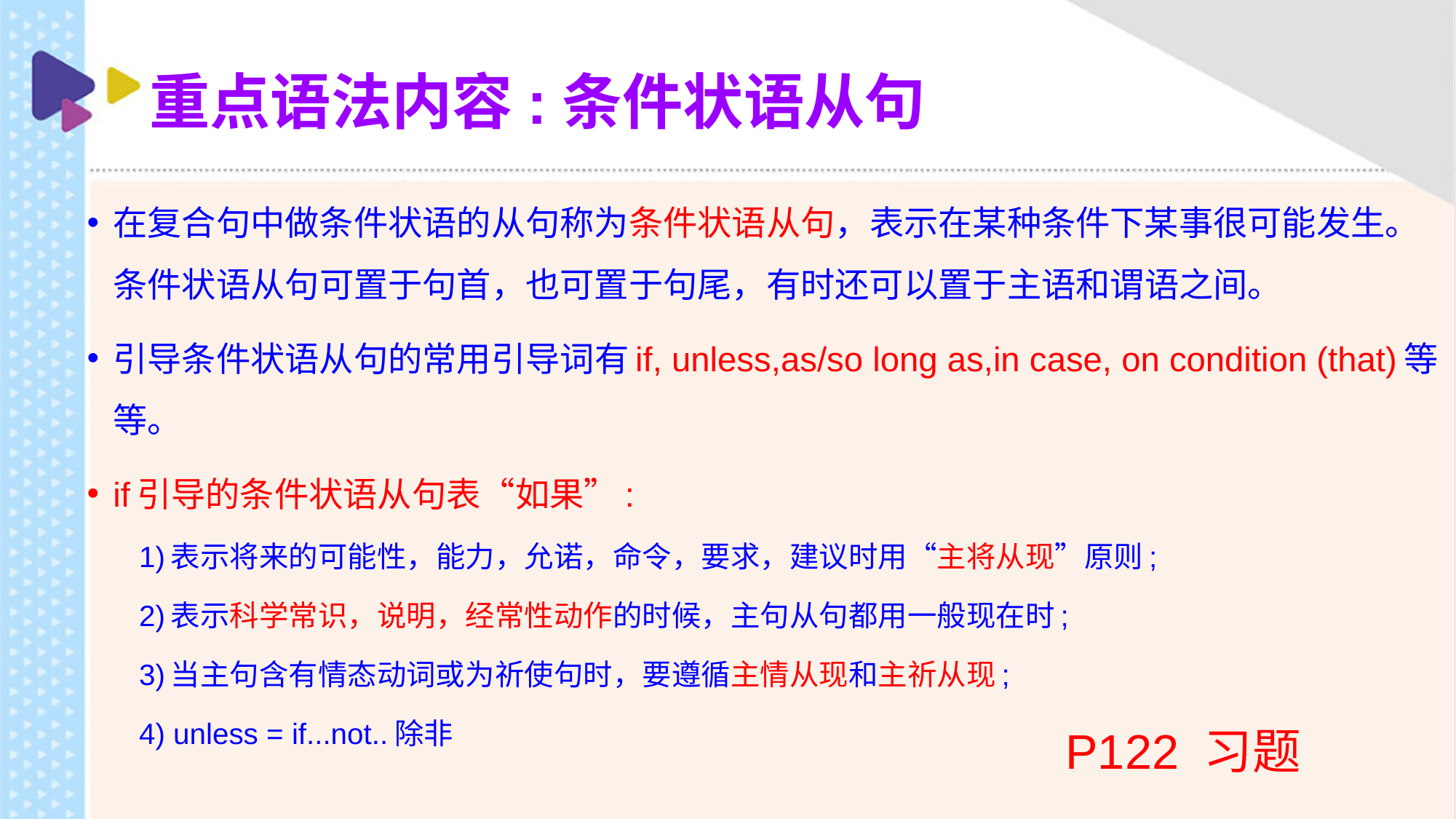

# 重点语法内容:条件状语从句
在复合句中做条件状语的从句称为条件状语从句，表示在某种条件下某事很可能发生。条件状语从句可置于句首，也可置于句尾，有时还可以置于主语和谓语之间。
引导条件状语从句的常用引导词有if, unless,as/so long as,in case, on condition (that)等等。
if引导的条件状语从句表“如果”:
1)表示将来的可能性，能力，允诺，命令，要求，建议时用“主将从现”原则;
2)表示科学常识，说明，经常性动作的时候，主句从句都用一般现在时;
3)当主句含有情态动词或为祈使句时，要遵循主情从现和主祈从现;
4) unless = if...not..除非
P122 习题